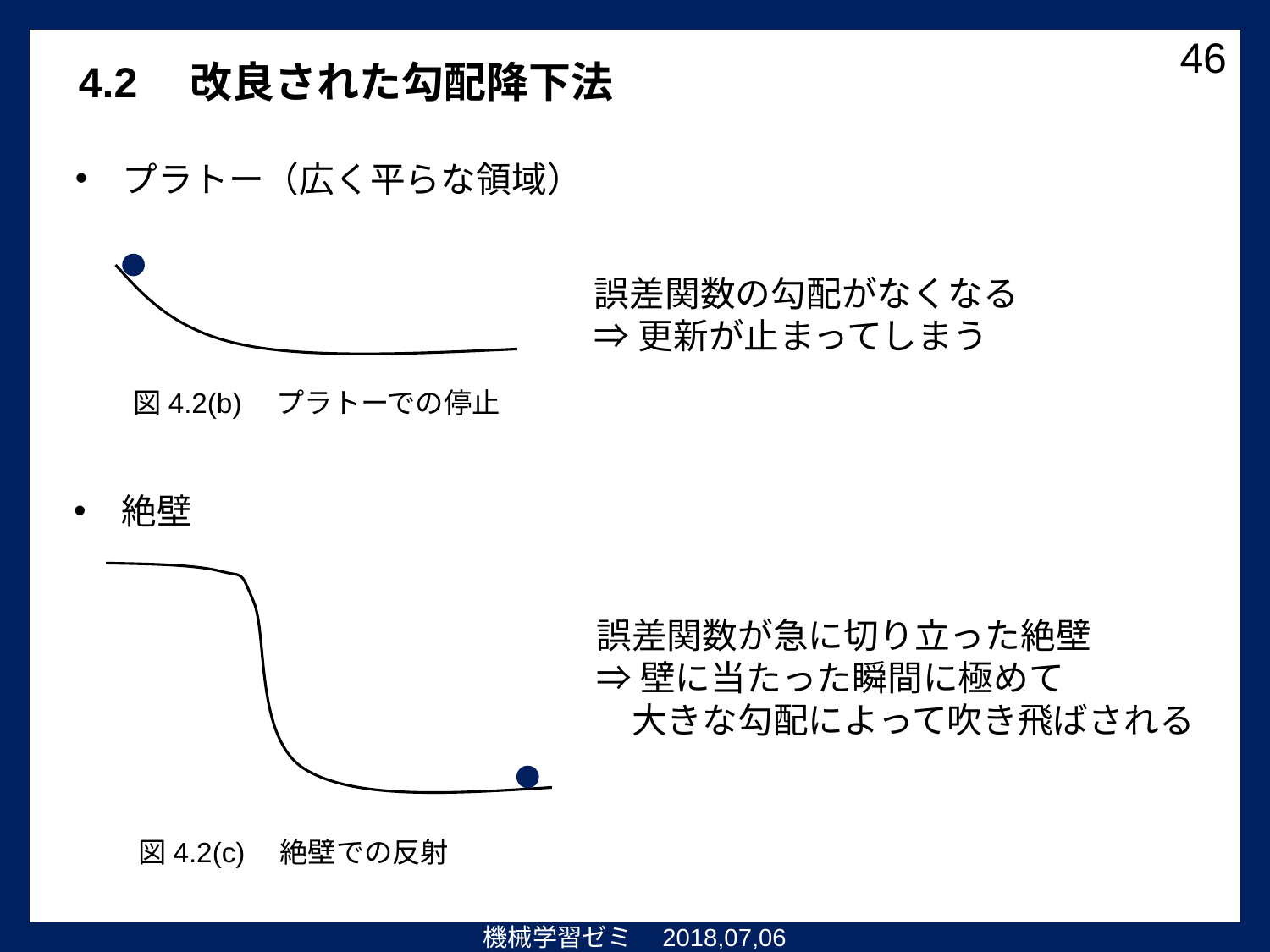

46
4.2　改良された勾配降下法
プラトー（広く平らな領域）

誤差関数の勾配がなくなる
⇒更新が止まってしまう
図4.2(b)　プラトーでの停止
絶壁

誤差関数が急に切り立った絶壁
⇒壁に当たった瞬間に極めて
　大きな勾配によって吹き飛ばされる

図4.2(c)　絶壁での反射